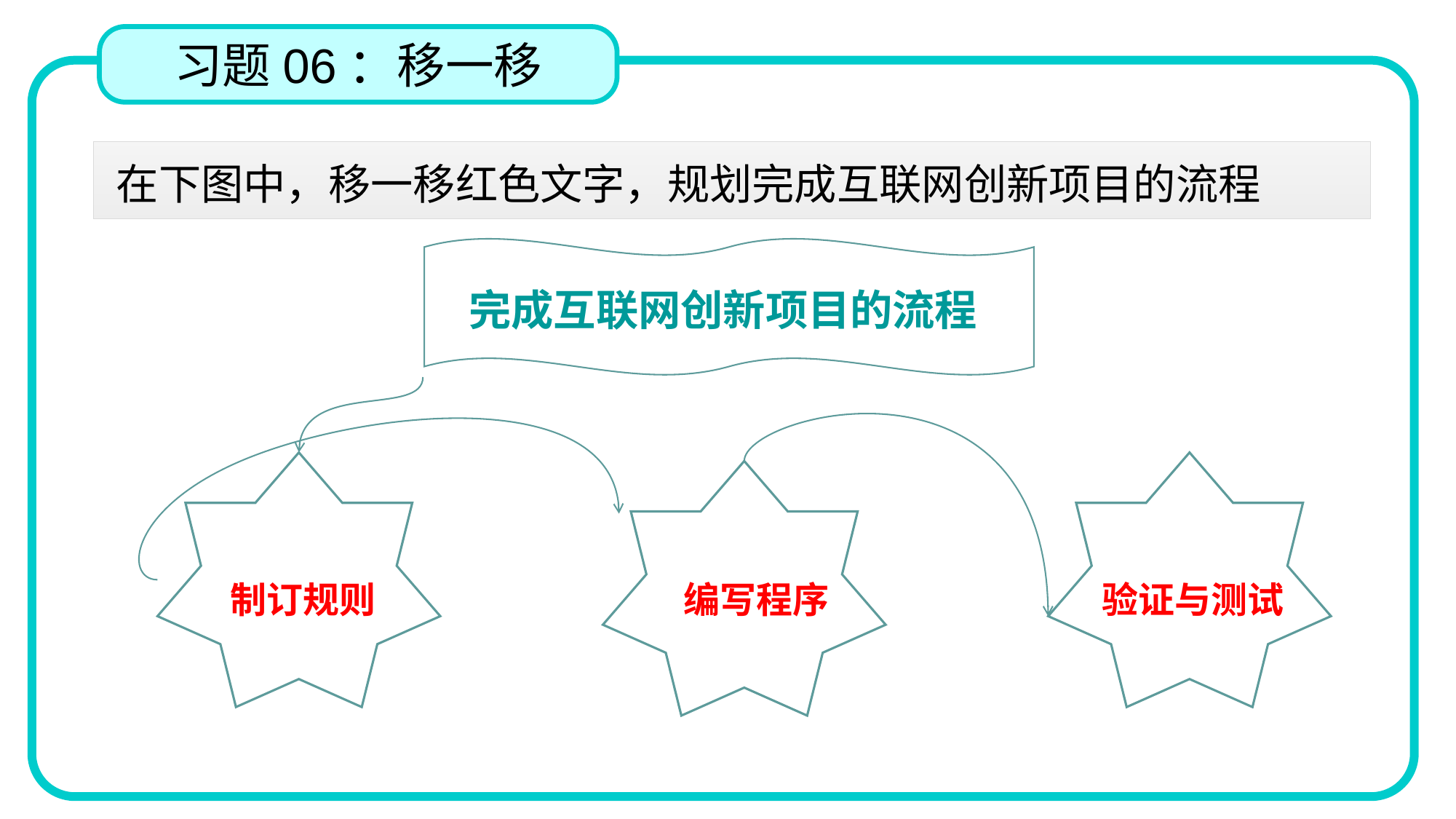

习题06：移一移

在下图中，移一移红色文字，规划完成互联网创新项目的流程

完成互联网创新项目的流程

制订规则
编写程序
验证与测试